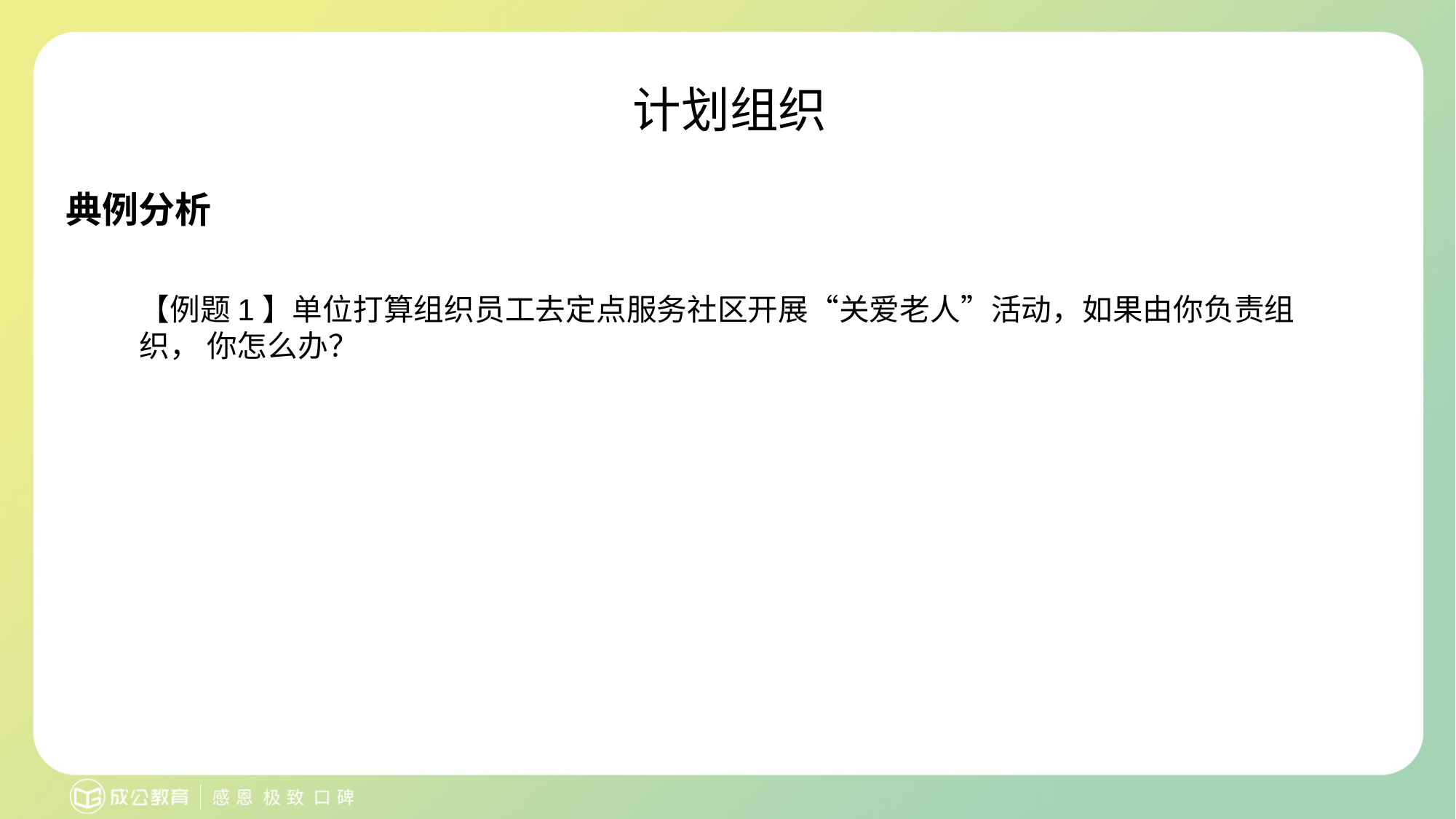

计划组织
典例分析
【例题1】单位打算组织员工去定点服务社区开展“关爱老人”活动，如果由你负责组织， 你怎么办？